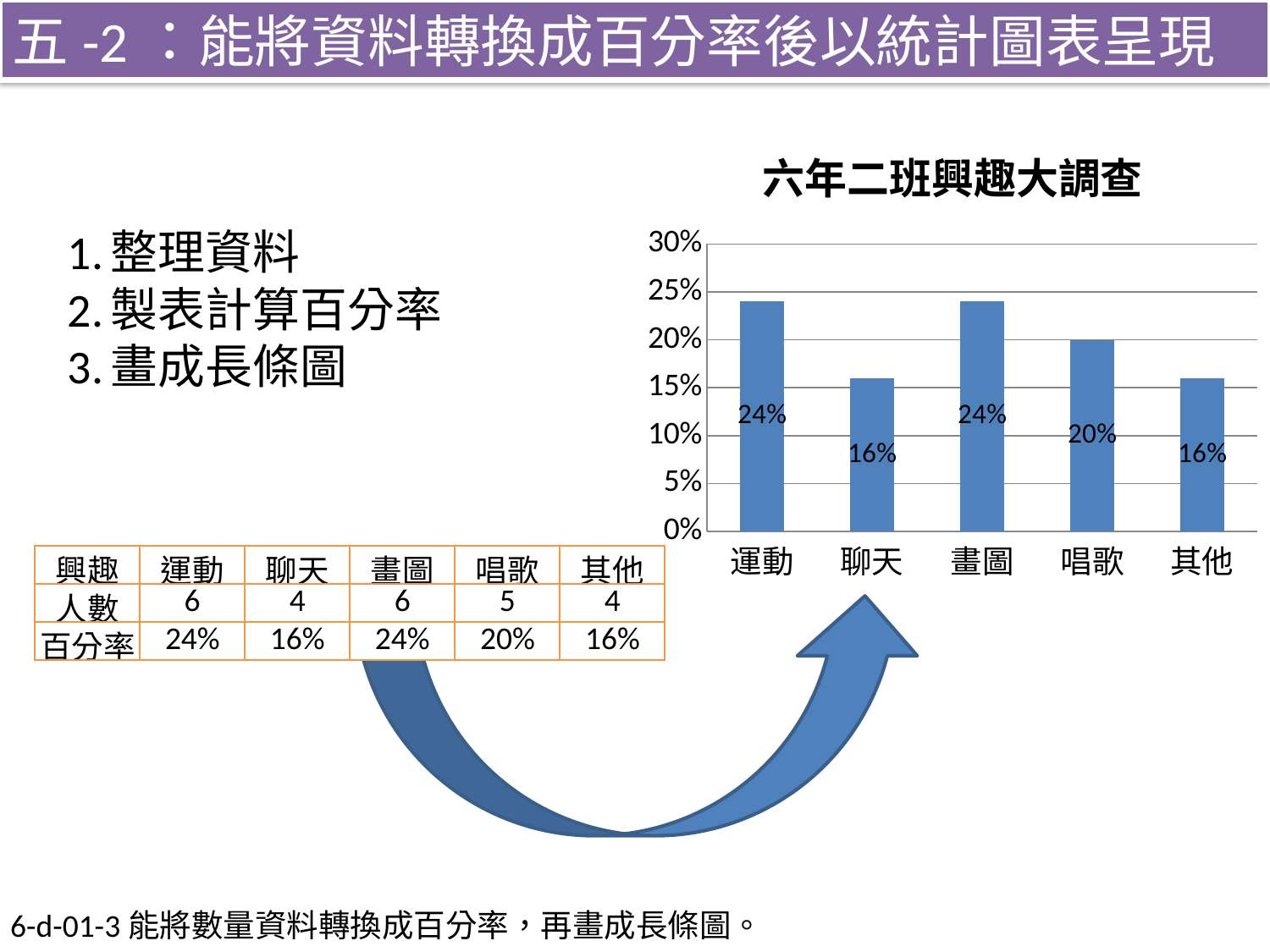

五-2：能將資料轉換成百分率後以統計圖表呈現

### Chart: 六年二班興趣大調查

| Category | 百分率 |
|---|---|
| 運動 | 0.2400000000000002 |
| 聊天 | 0.16 |
| 畫圖 | 0.2400000000000002 |
| 唱歌 | 0.2 |
| 其他 | 0.16 |
1.整理資料
2.製表計算百分率
3.畫成長條圖
| 興趣 | 運動 | 聊天 | 畫圖 | 唱歌 | 其他 |
| --- | --- | --- | --- | --- | --- |
| 人數 | 6 | 4 | 6 | 5 | 4 |
| 百分率 | 24% | 16% | 24% | 20% | 16% |

6-d-01-3能將數量資料轉換成百分率，再畫成長條圖。